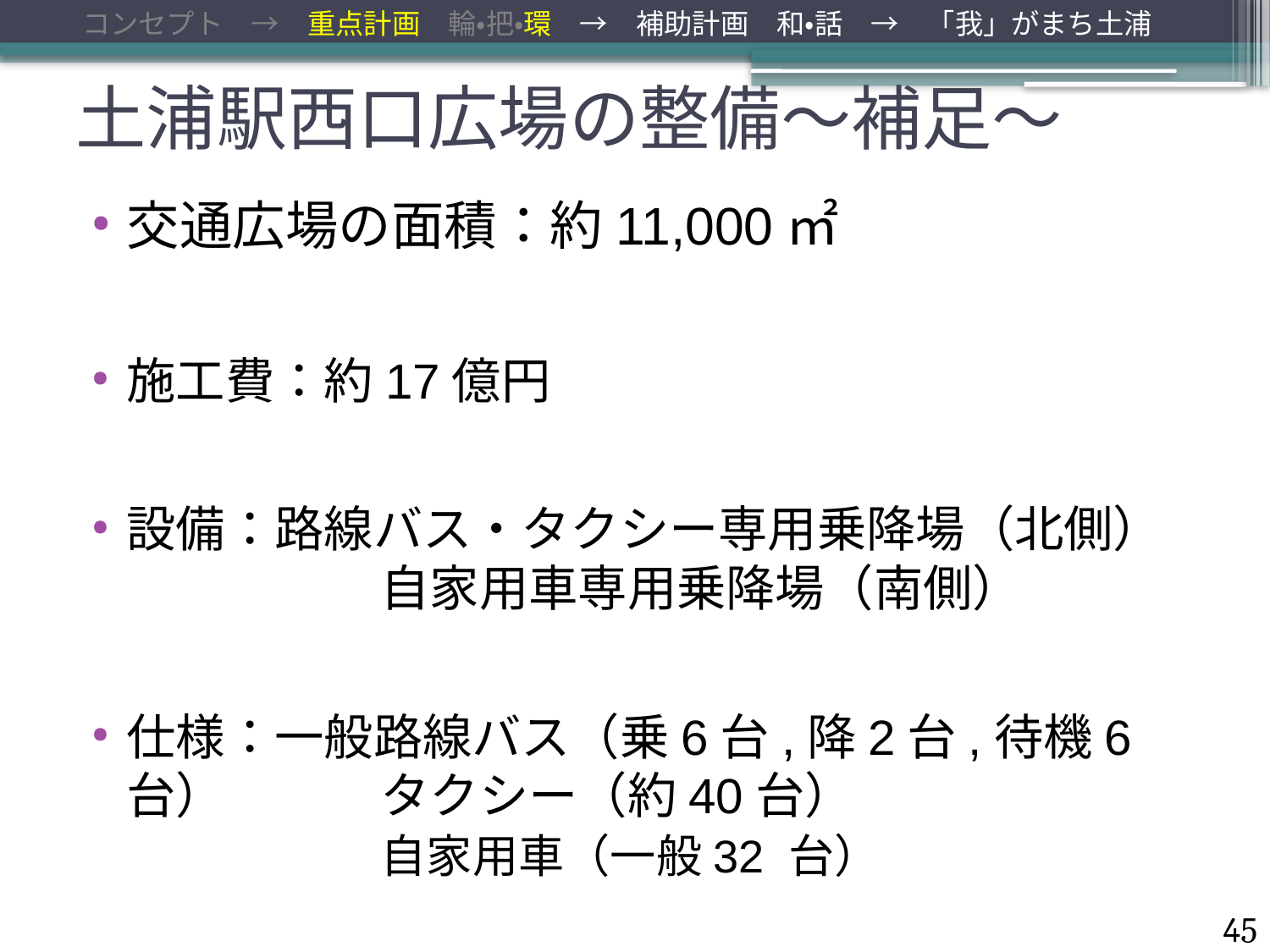

コンセプト　→　重点計画　輪・把・環　→　補助計画　和・話　→　「我」がまち土浦
# 土浦駅西口広場の整備～補足～
交通広場の面積：約11,000㎡

施工費：約17億円

設備：路線バス・タクシー専用乗降場（北側）		自家用車専用乗降場（南側）

仕様：一般路線バス（乗6台,降2台,待機6台）		タクシー（約40台）
		自家用車（一般32 台）

45